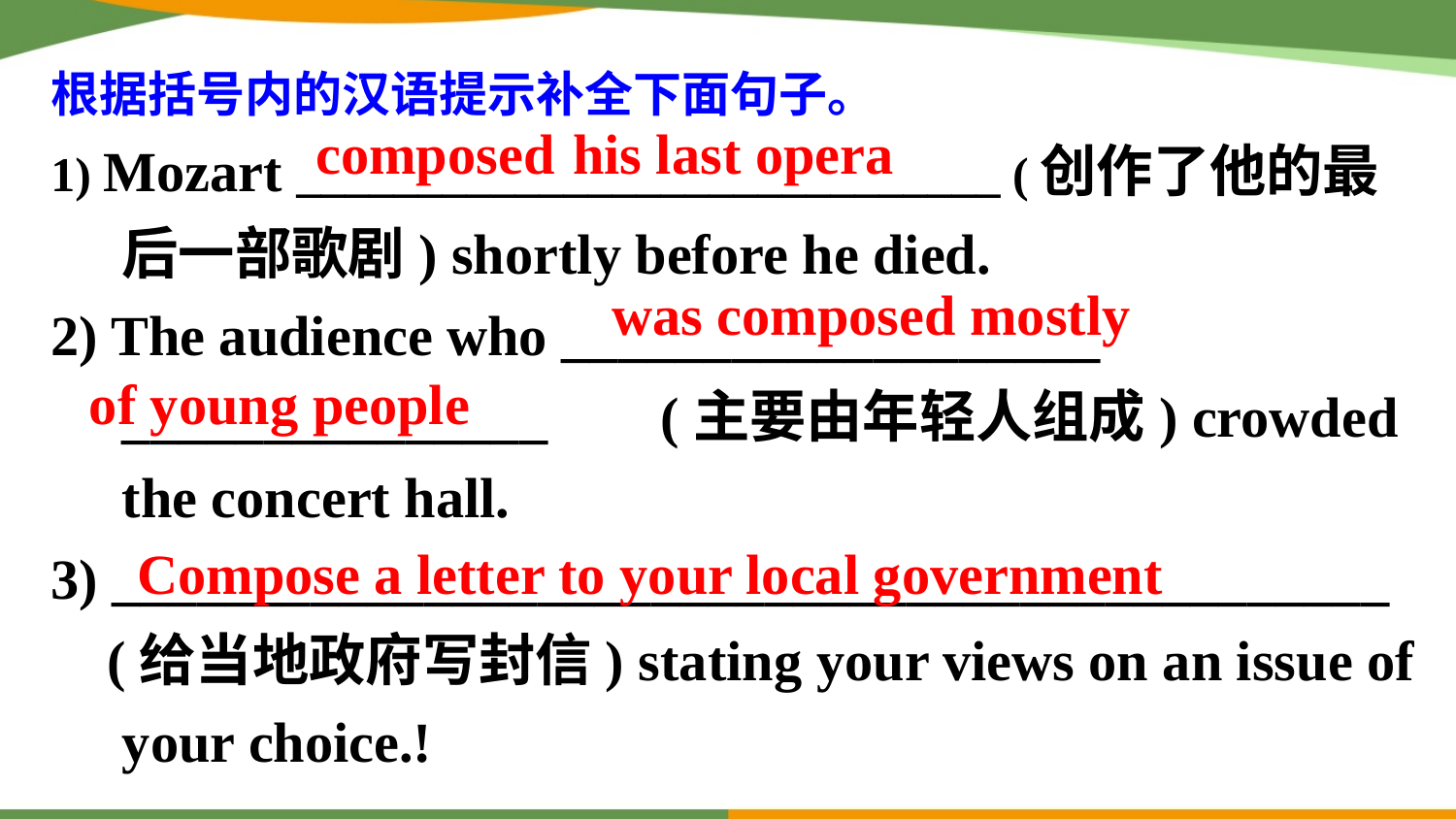

根据括号内的汉语提示补全下面句子。
1) Mozart _____________________________ (创作了他的最后一部歌剧) shortly before he died.
2) The audience who ___________________ _______________        (主要由年轻人组成) crowded the concert hall.
3) _____________________________________________
    (给当地政府写封信) stating your views on an issue of your choice.!
composed his last opera
was composed mostly
of young people
Compose a letter to your local government